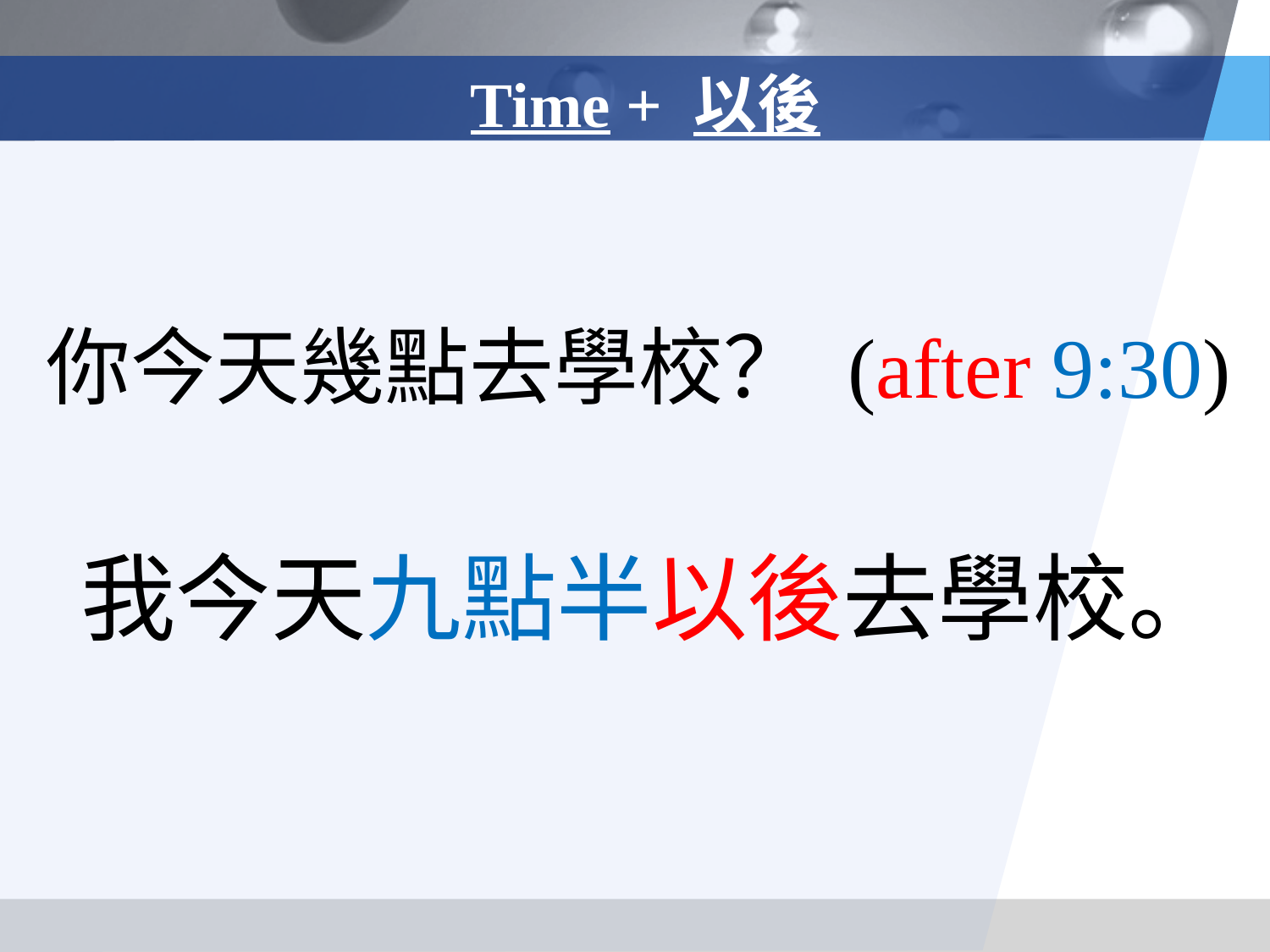

Time + 以後
你今天幾點去學校？ (after 9:30)
我今天九點半以後去學校。